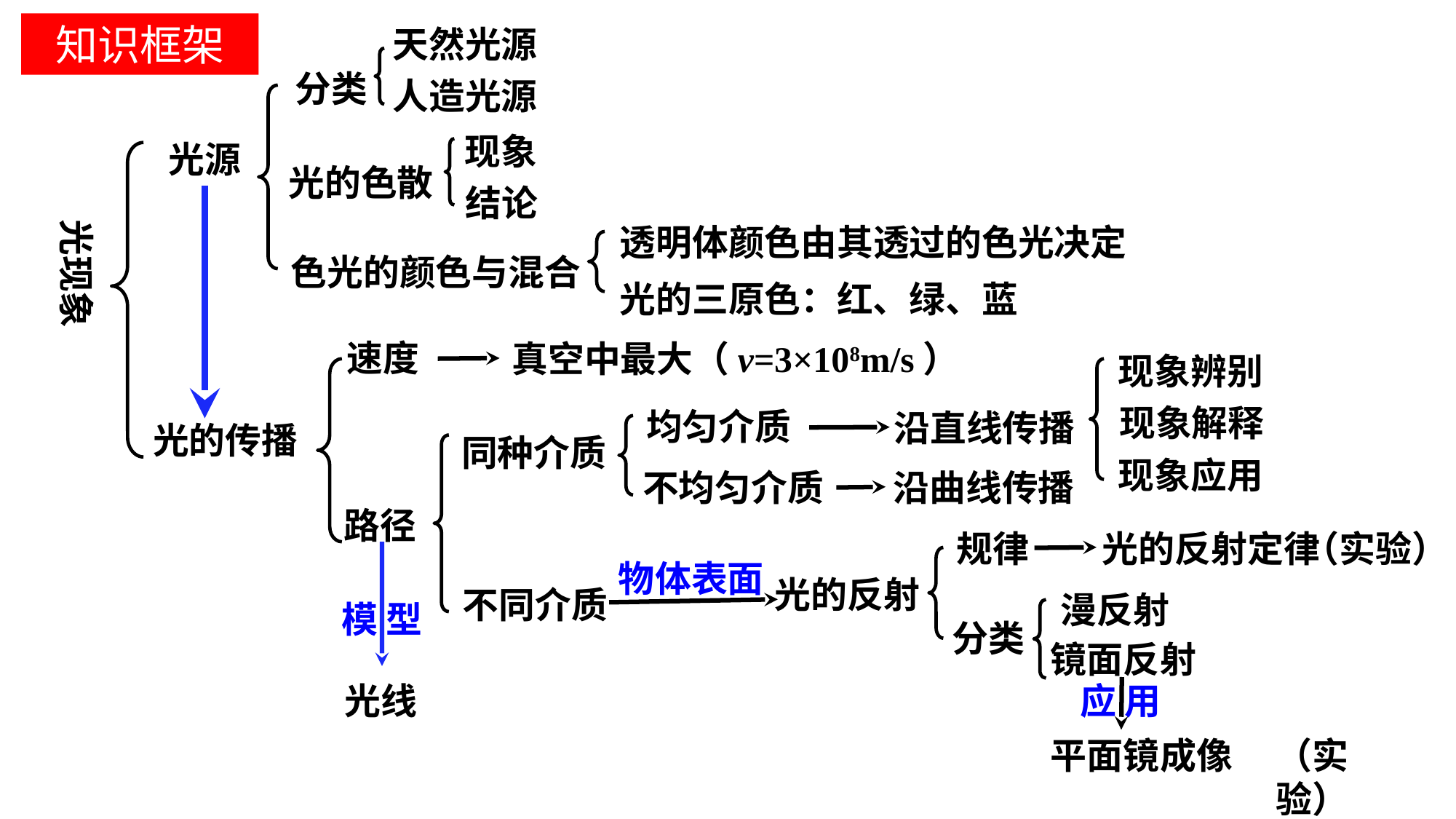

知识框架
天然光源

分类
人造光源

现象
光源

光的色散
结论
光现象
透明体颜色由其透过的色光决定

色光的颜色与混合
光的三原色：红、绿、蓝

速度
真空中最大（v=3×108m/s）
现象辨别

现象解释
均匀介质
沿直线传播
光的传播

同种介质

现象应用
沿曲线传播
不均匀介质

路径

规律
光的反射定律
（实验）

物体表面
光的反射
不同介质
漫反射
模 型

分类
镜面反射
光线
应 用

平面镜成像
（实验）